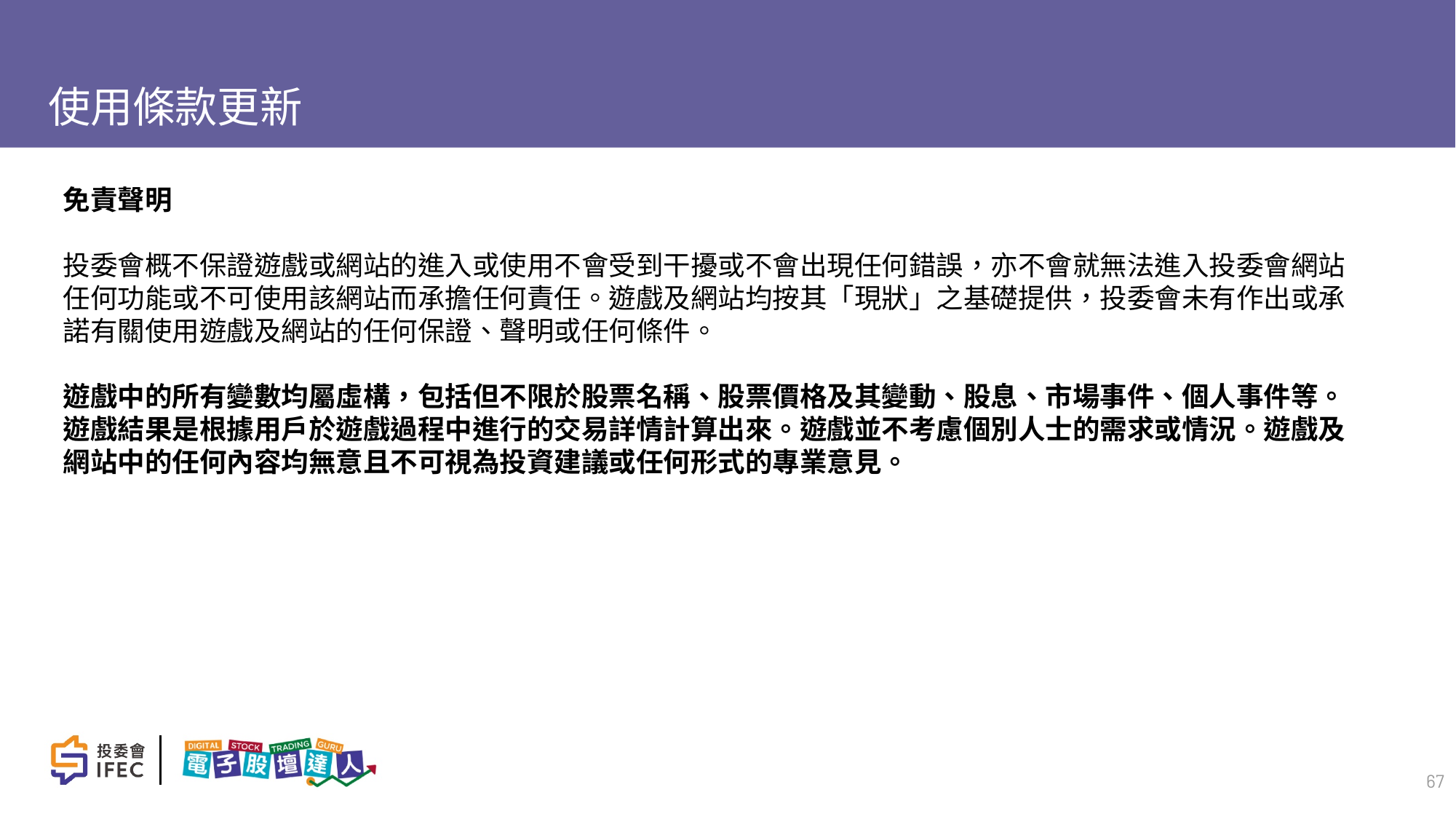

# 使用條款更新

免責聲明

投委會概不保證遊戲或網站的進入或使用不會受到干擾或不會出現任何錯誤，亦不會就無法進入投委會網站任何功能或不可使用該網站而承擔任何責任。遊戲及網站均按其「現狀」之基礎提供，投委會未有作出或承諾有關使用遊戲及網站的任何保證、聲明或任何條件。

遊戲中的所有變數均屬虛構，包括但不限於股票名稱、股票價格及其變動、股息、市場事件、個人事件等。遊戲結果是根據用戶於遊戲過程中進行的交易詳情計算出來。遊戲並不考慮個別人士的需求或情況。遊戲及網站中的任何內容均無意且不可視為投資建議或任何形式的專業意見。
67